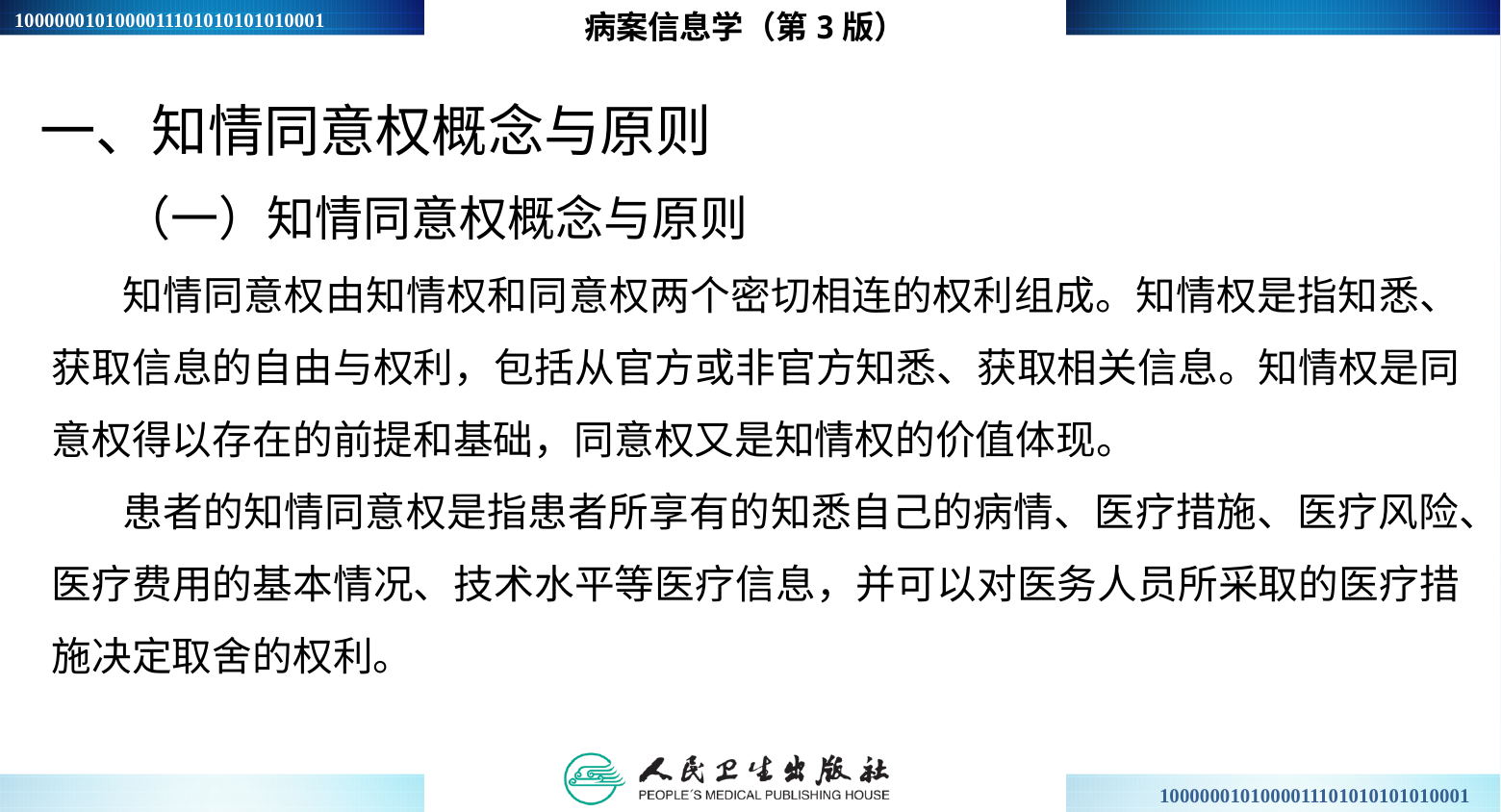

病案信息学（第3版）
一、知情同意权概念与原则
（一）知情同意权概念与原则
知情同意权由知情权和同意权两个密切相连的权利组成。知情权是指知悉、获取信息的自由与权利，包括从官方或非官方知悉、获取相关信息。知情权是同意权得以存在的前提和基础，同意权又是知情权的价值体现。
患者的知情同意权是指患者所享有的知悉自己的病情、医疗措施、医疗风险、医疗费用的基本情况、技术水平等医疗信息，并可以对医务人员所采取的医疗措施决定取舍的权利。